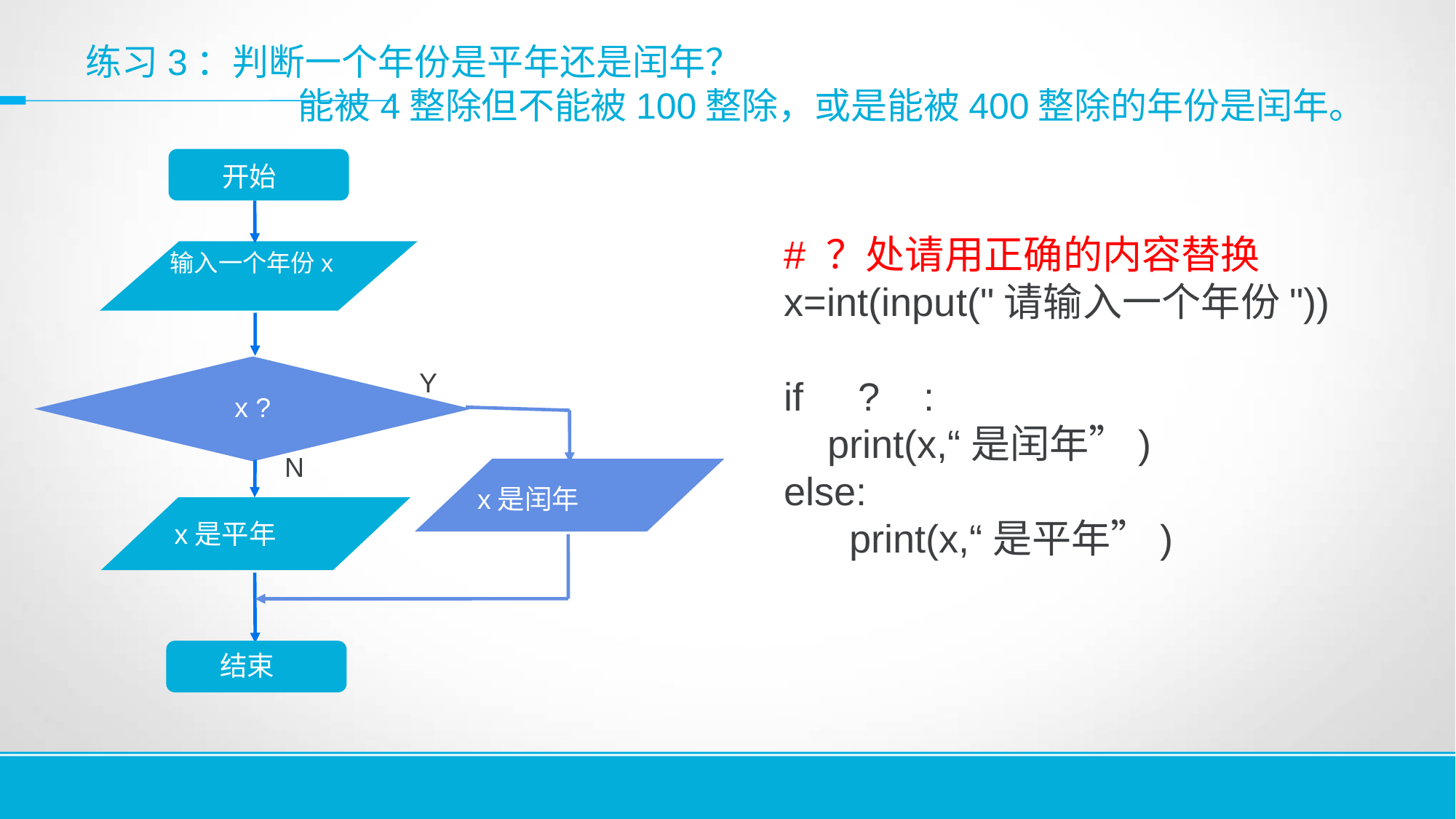

# 练习3：判断一个年份是平年还是闰年？ 能被4整除但不能被100整除，或是能被400整除的年份是闰年。

开始

输入一个年份x

x ?
Y

N

  x是闰年

  x是平年

结束
# ？处请用正确的内容替换
x=int(input("请输入一个年份"))

if     ?    :
    print(x,“是闰年”)
else:
      print(x,“是平年”)